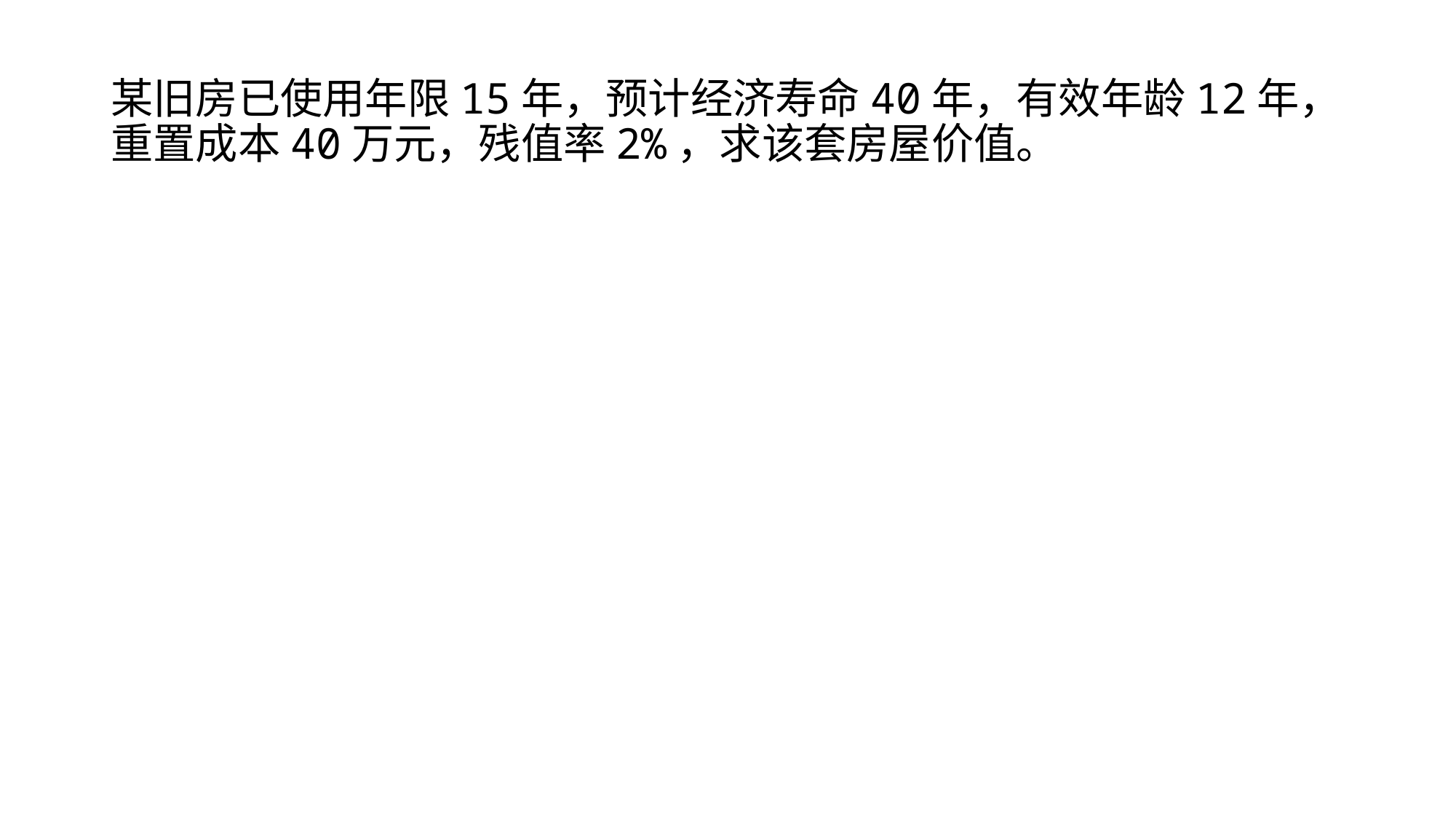

# 某旧房已使用年限15年，预计经济寿命40年，有效年龄12年，重置成本40万元，残值率2%，求该套房屋价值。